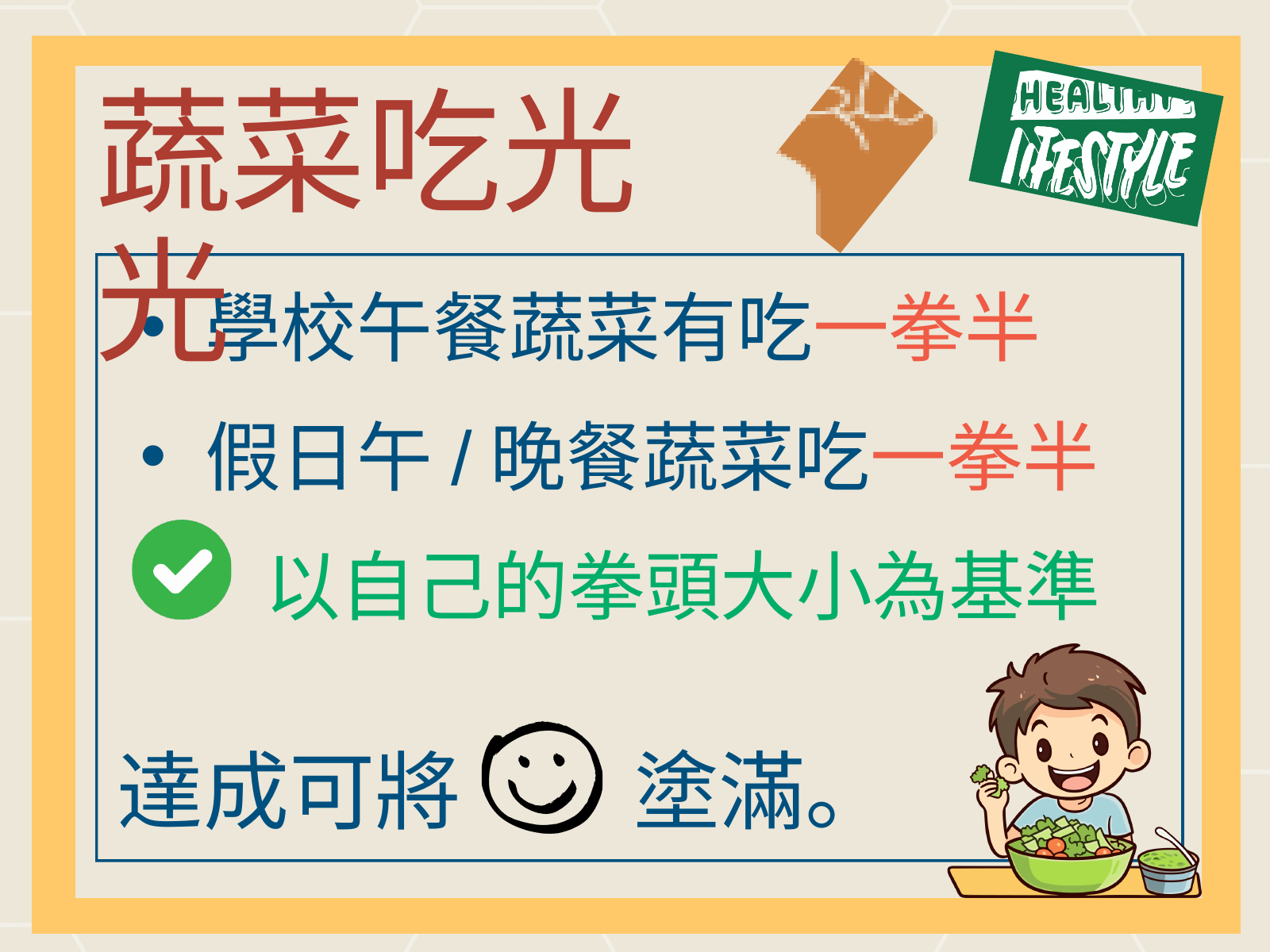

蔬菜吃光光
學校午餐蔬菜有吃一拳半
假日午/晚餐蔬菜吃一拳半
          以自己的拳頭大小為基準

達成可將         塗滿。